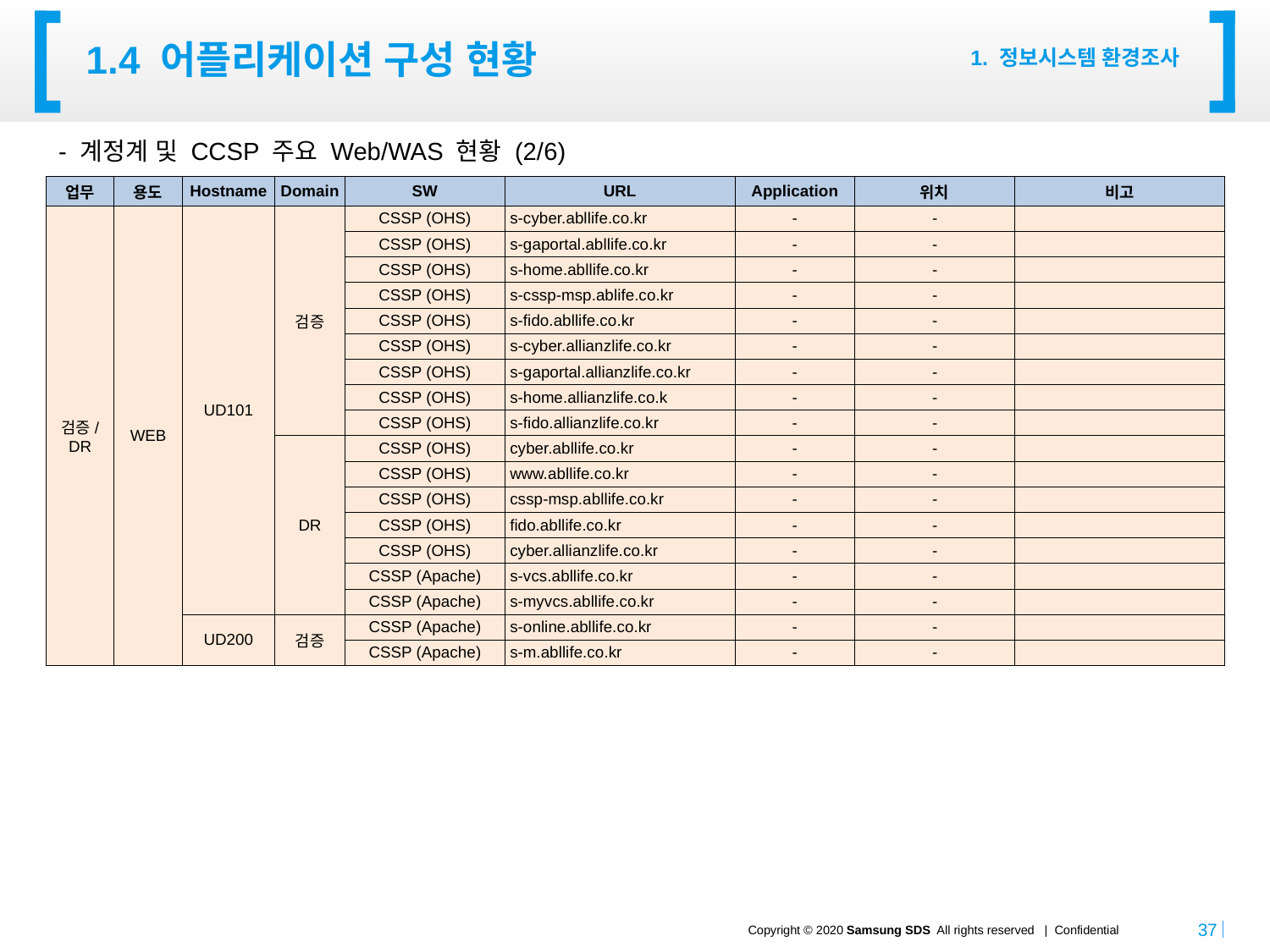

# 1.4 어플리케이션 구성 현황
1. 정보시스템 환경조사
- 계정계 및 CCSP 주요 Web/WAS 현황 (2/6)
| 업무 | 용도 | Hostname | Domain | SW | URL | Application | 위치 | 비고 |
| --- | --- | --- | --- | --- | --- | --- | --- | --- |
| 검증/ DR | WEB | UD101 | 검증 | CSSP (OHS) | s-cyber.abllife.co.kr | - | - |  |
|  |  |  |  | CSSP (OHS) | s-gaportal.abllife.co.kr | - | - |  |
|  |  |  |  | CSSP (OHS) | s-home.abllife.co.kr | - | - |  |
|  |  |  |  | CSSP (OHS) | s-cssp-msp.ablife.co.kr | - | - |  |
|  |  |  |  | CSSP (OHS) | s-fido.abllife.co.kr | - | - |  |
|  |  |  |  | CSSP (OHS) | s-cyber.allianzlife.co.kr | - | - |  |
|  |  |  |  | CSSP (OHS) | s-gaportal.allianzlife.co.kr | - | - |  |
|  |  |  |  | CSSP (OHS) | s-home.allianzlife.co.k | - | - |  |
|  |  |  |  | CSSP (OHS) | s-fido.allianzlife.co.kr | - | - |  |
|  |  |  | DR | CSSP (OHS) | cyber.abllife.co.kr | - | - |  |
|  |  |  |  | CSSP (OHS) | www.abllife.co.kr | - | - |  |
|  |  |  |  | CSSP (OHS) | cssp-msp.abllife.co.kr | - | - |  |
|  |  |  |  | CSSP (OHS) | fido.abllife.co.kr | - | - |  |
|  |  |  |  | CSSP (OHS) | cyber.allianzlife.co.kr | - | - |  |
|  |  |  |  | CSSP (Apache) | s-vcs.abllife.co.kr | - | - |  |
|  |  |  |  | CSSP (Apache) | s-myvcs.abllife.co.kr | - | - |  |
|  |  | UD200 | 검증 | CSSP (Apache) | s-online.abllife.co.kr | - | - |  |
|  |  |  |  | CSSP (Apache) | s-m.abllife.co.kr | - | - |  |